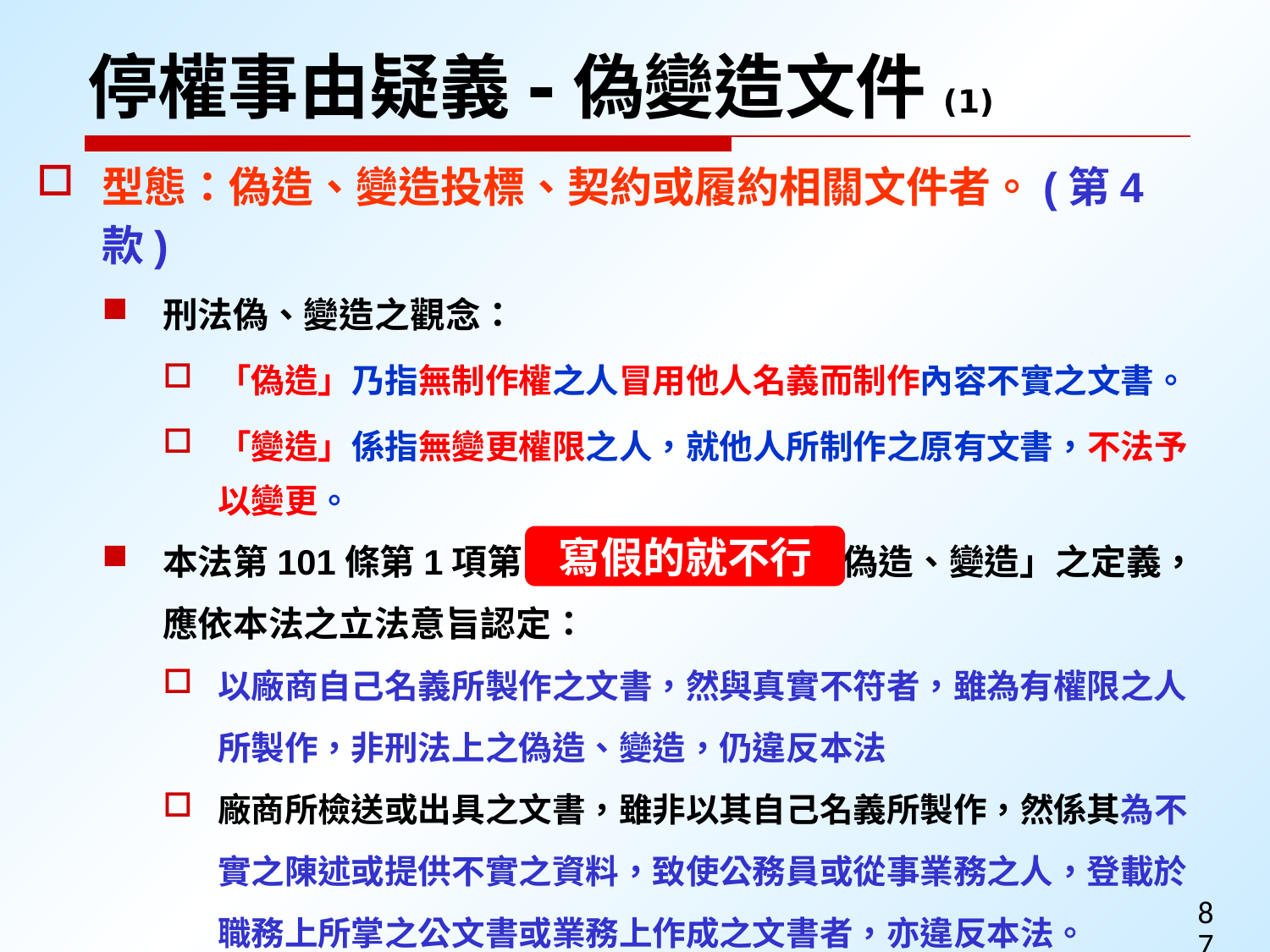

停權事由疑義-偽變造文件(1)
型態：偽造、變造投標、契約或履約相關文件者。(第4款)
刑法偽、變造之觀念：
「偽造」乃指無制作權之人冒用他人名義而制作內容不實之文書。
「變造」係指無變更權限之人，就他人所制作之原有文書，不法予以變更。
本法第101條第1項第2款及第4款有關「偽造、變造」之定義，應依本法之立法意旨認定：
以廠商自己名義所製作之文書，然與真實不符者，雖為有權限之人所製作，非刑法上之偽造、變造，仍違反本法
廠商所檢送或出具之文書，雖非以其自己名義所製作，然係其為不實之陳述或提供不實之資料，致使公務員或從事業務之人，登載於職務上所掌之公文書或業務上作成之文書者，亦違反本法。
寫假的就不行